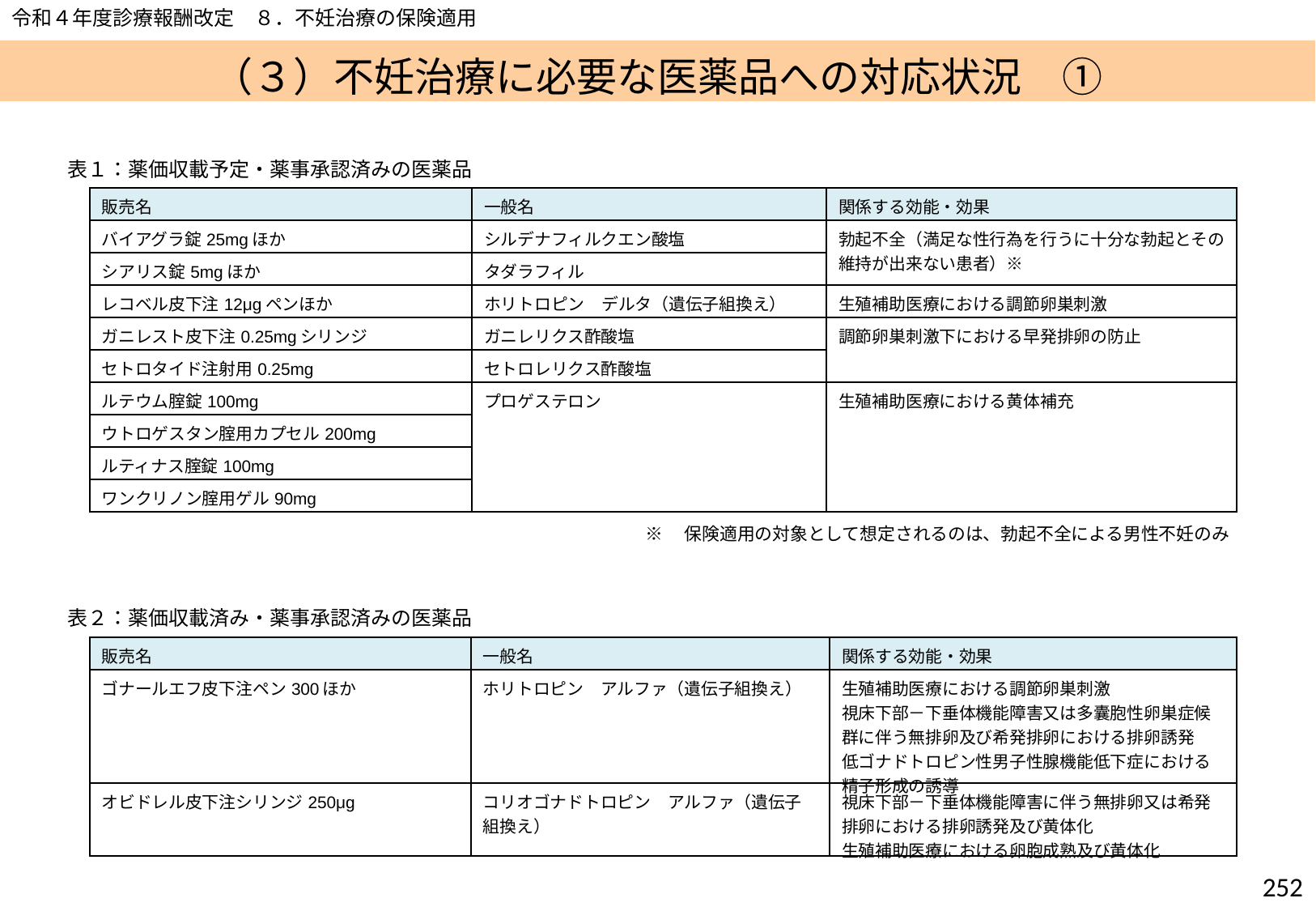

令和４年度診療報酬改定　８．不妊治療の保険適用
# （３）不妊治療に必要な医薬品への対応状況　①
表１：薬価収載予定・薬事承認済みの医薬品
| 販売名 | 一般名 | 関係する効能・効果 |
| --- | --- | --- |
| バイアグラ錠25mgほか | シルデナフィルクエン酸塩 | 勃起不全（満足な性行為を行うに十分な勃起とその維持が出来ない患者）※ |
| シアリス錠5mgほか | タダラフィル |  |
| レコベル皮下注12μgペンほか | ホリトロピン　デルタ（遺伝子組換え） | 生殖補助医療における調節卵巣刺激 |
| ガニレスト皮下注0.25mgシリンジ | ガニレリクス酢酸塩 | 調節卵巣刺激下における早発排卵の防止 |
| セトロタイド注射用0.25mg | セトロレリクス酢酸塩 |  |
| ルテウム腟錠100mg | プロゲステロン | 生殖補助医療における黄体補充 |
| ウトロゲスタン腟用カプセル200mg |  |  |
| ルティナス腟錠100mg |  |  |
| ワンクリノン腟用ゲル90mg |  |  |
※　保険適用の対象として想定されるのは、勃起不全による男性不妊のみ
表２：薬価収載済み・薬事承認済みの医薬品
| 販売名 | 一般名 | 関係する効能・効果 |
| --- | --- | --- |
| ゴナールエフ皮下注ペン300ほか | ホリトロピン　アルファ（遺伝子組換え） | 生殖補助医療における調節卵巣刺激 視床下部－下垂体機能障害又は多囊胞性卵巣症候群に伴う無排卵及び希発排卵における排卵誘発 低ゴナドトロピン性男子性腺機能低下症における精子形成の誘導 |
| オビドレル皮下注シリンジ250μg | コリオゴナドトロピン　アルファ（遺伝子組換え） | 視床下部－下垂体機能障害に伴う無排卵又は希発排卵における排卵誘発及び黄体化 生殖補助医療における卵胞成熟及び黄体化 |
252